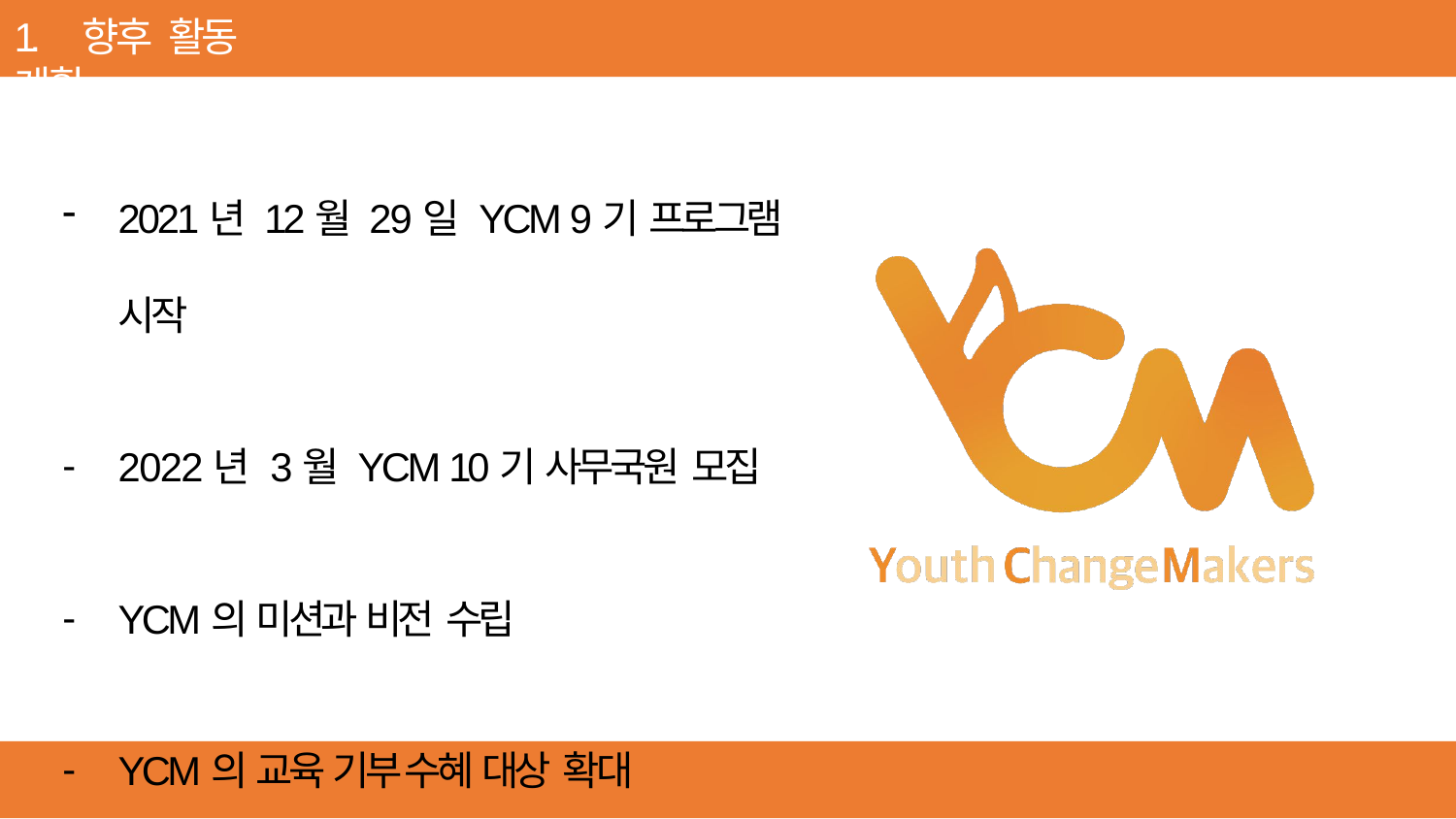

# 1.      향후  활동 계획

2021년 12월 29일 YCM 9기 프로그램 시작

2022년 3월 YCM 10기 사무국원 모집

YCM의 미션과 비전 수립

YCM의 교육 기부 수혜 대상 확대